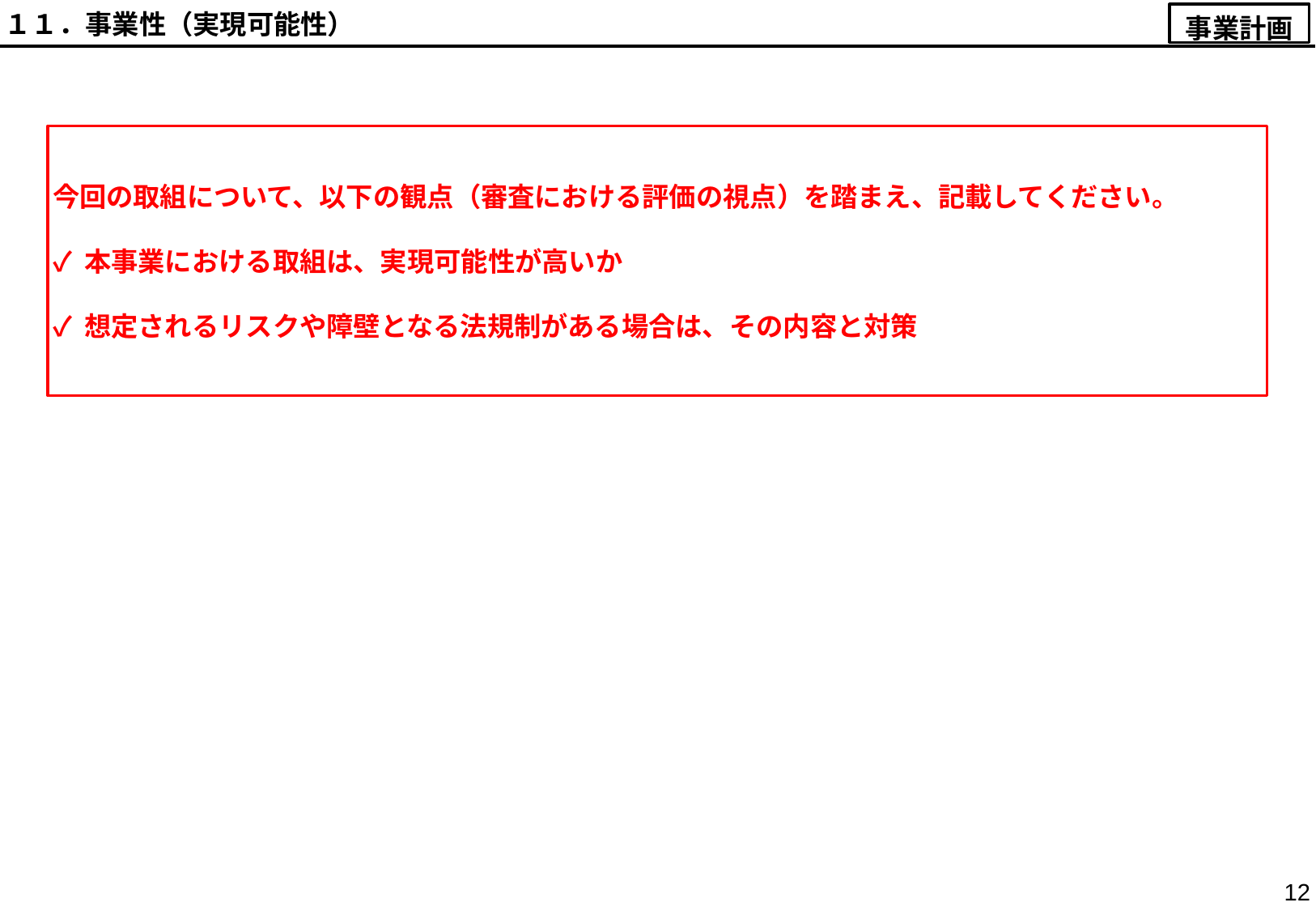

１１．事業性（実現可能性）
事業計画
今回の取組について、以下の観点（審査における評価の視点）を踏まえ、記載してください。

✓ 本事業における取組は、実現可能性が高いか

✓ 想定されるリスクや障壁となる法規制がある場合は、その内容と対策
12